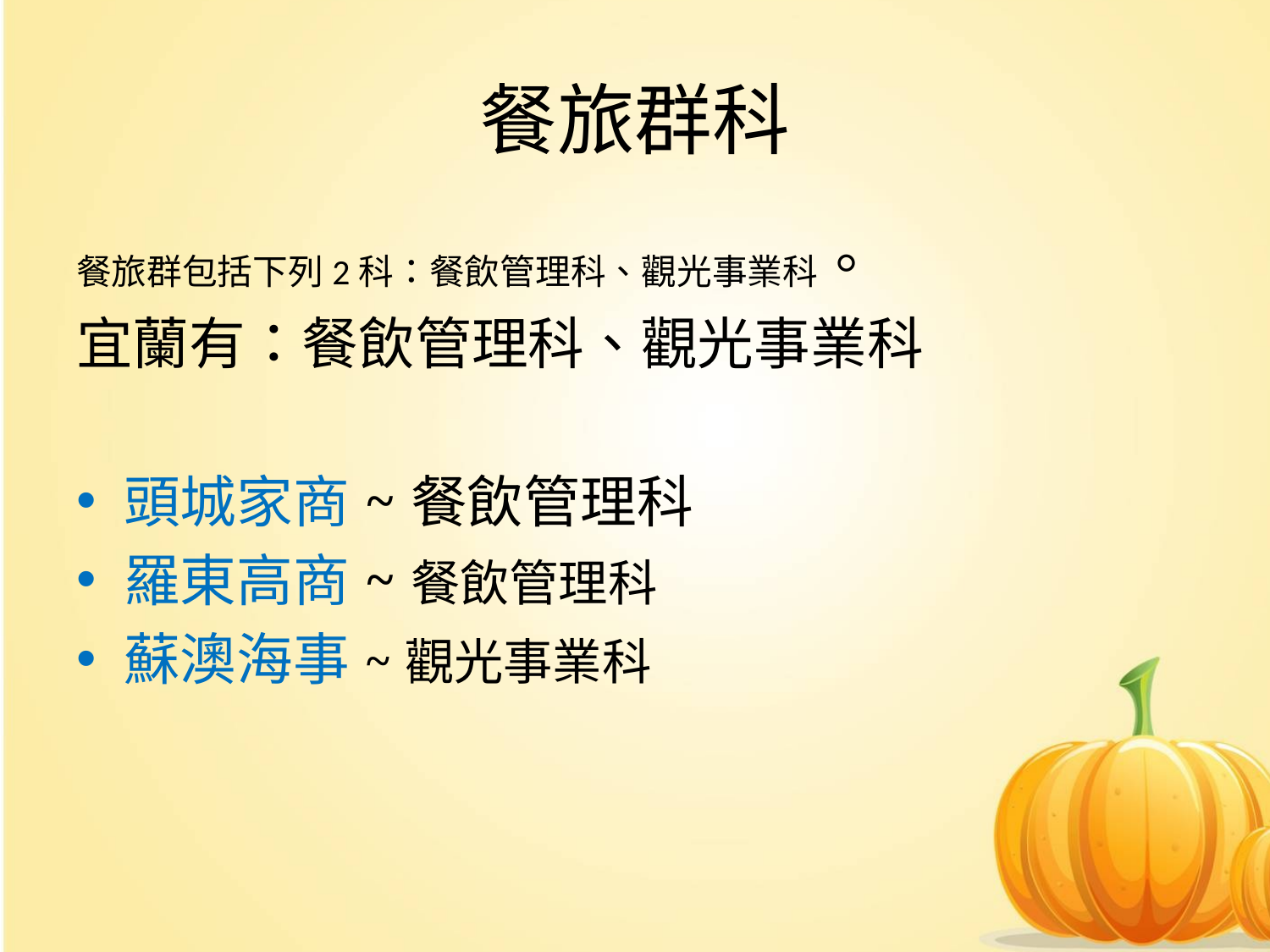

# 餐旅群科
餐旅群包括下列2科：餐飲管理科、觀光事業科。
宜蘭有：餐飲管理科、觀光事業科

頭城家商~餐飲管理科
羅東高商~餐飲管理科
蘇澳海事~觀光事業科